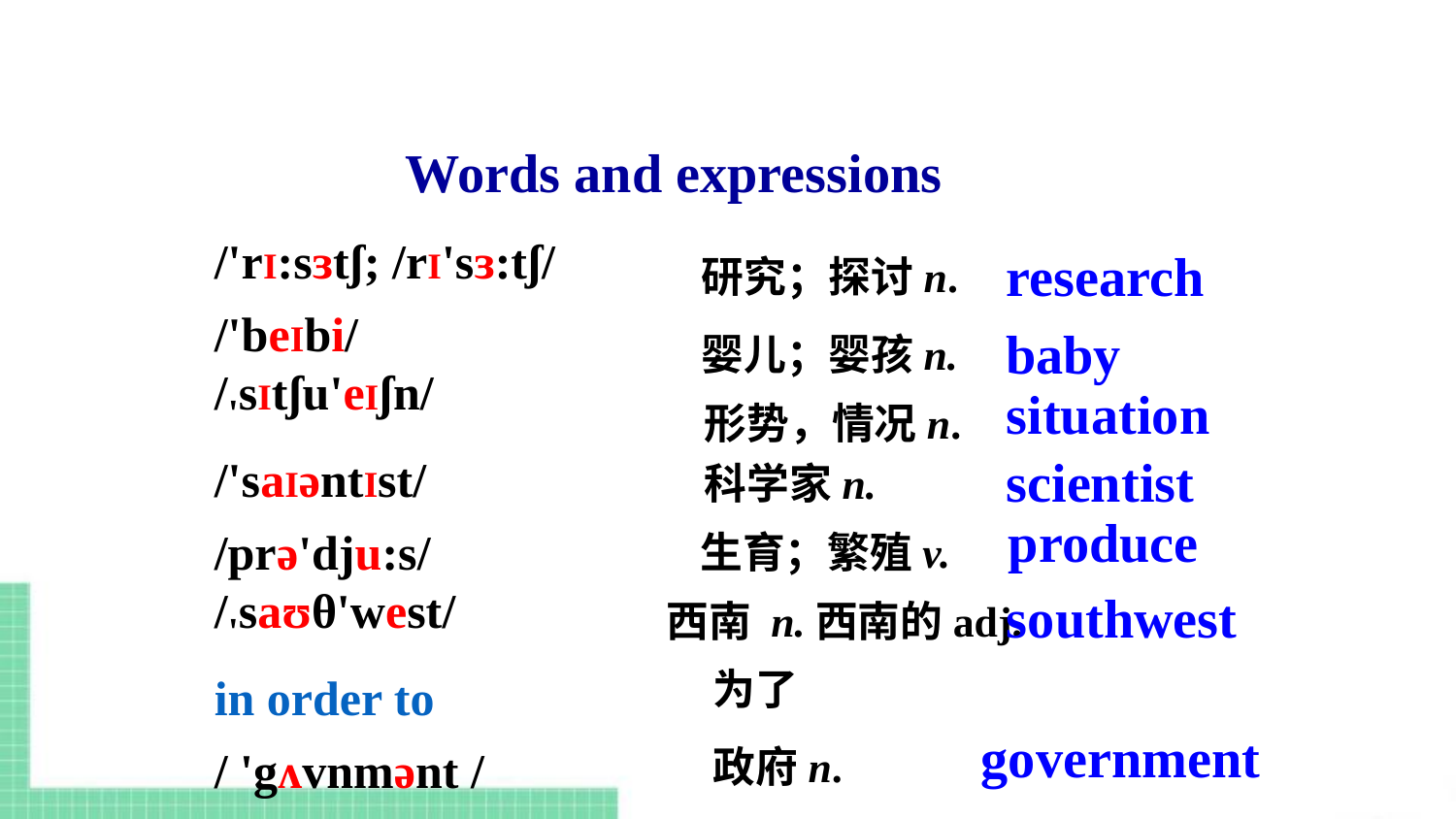

Words and expressions
/'rI:sɜtʃ; /rI'sɜ:tʃ/
/'beIbi/
/'sItʃu'eIʃn/
/'saIəntIst/
/prə'dju:s/
/'saʊθ'west/
in order to
/ 'gʌvnmənt /
research
研究；探讨n.
baby
婴儿；婴孩n.
situation
形势，情况n.
scientist
科学家n.
produce
生育；繁殖v.
southwest
西南 n.西南的adj.
为了
government
政府n.